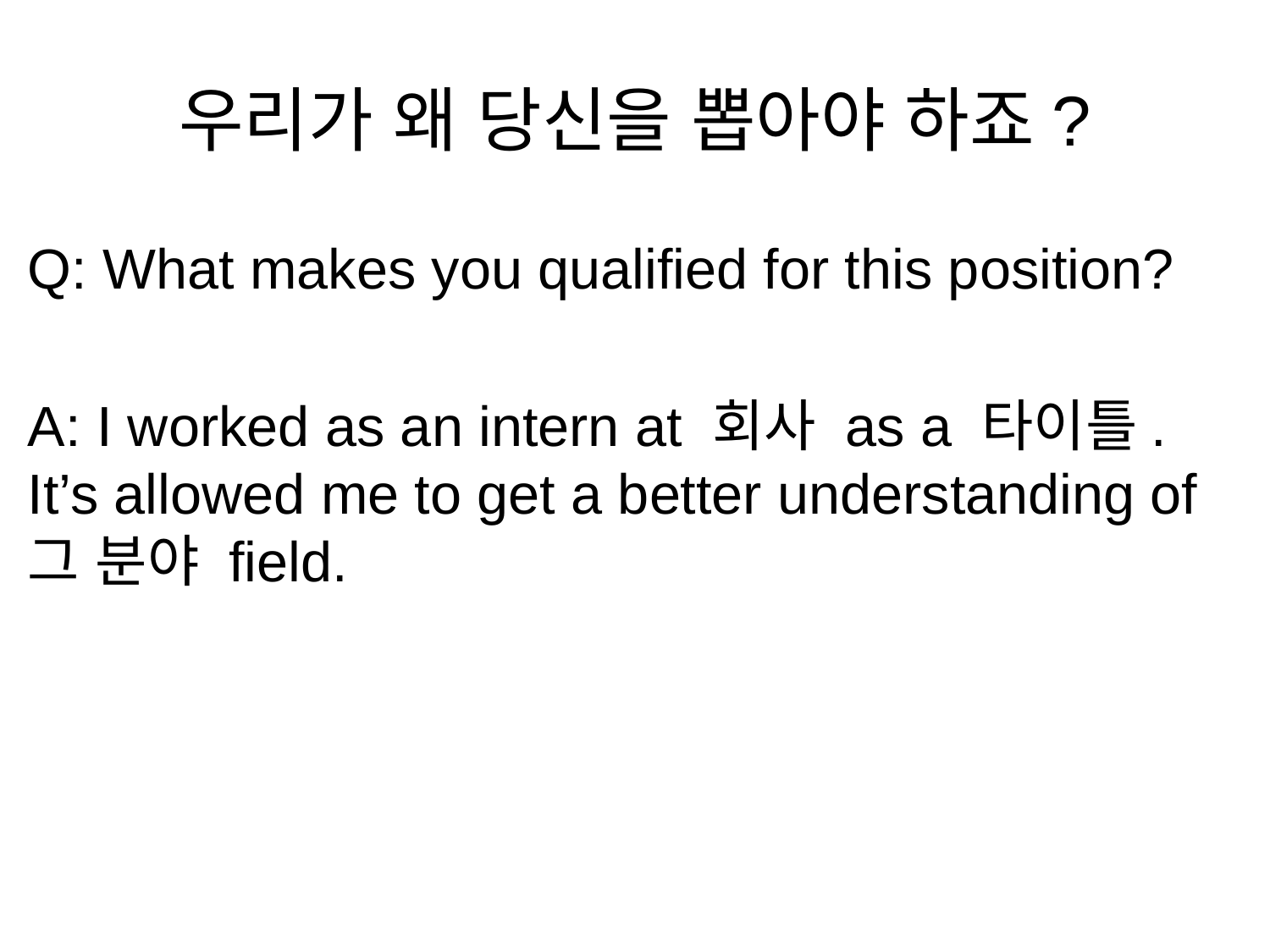

# 우리가 왜 당신을 뽑아야 하죠?
Q: What makes you qualified for this position?

A: I worked as an intern at 회사 as a 타이틀. It’s allowed me to get a better understanding of 그 분야 field.